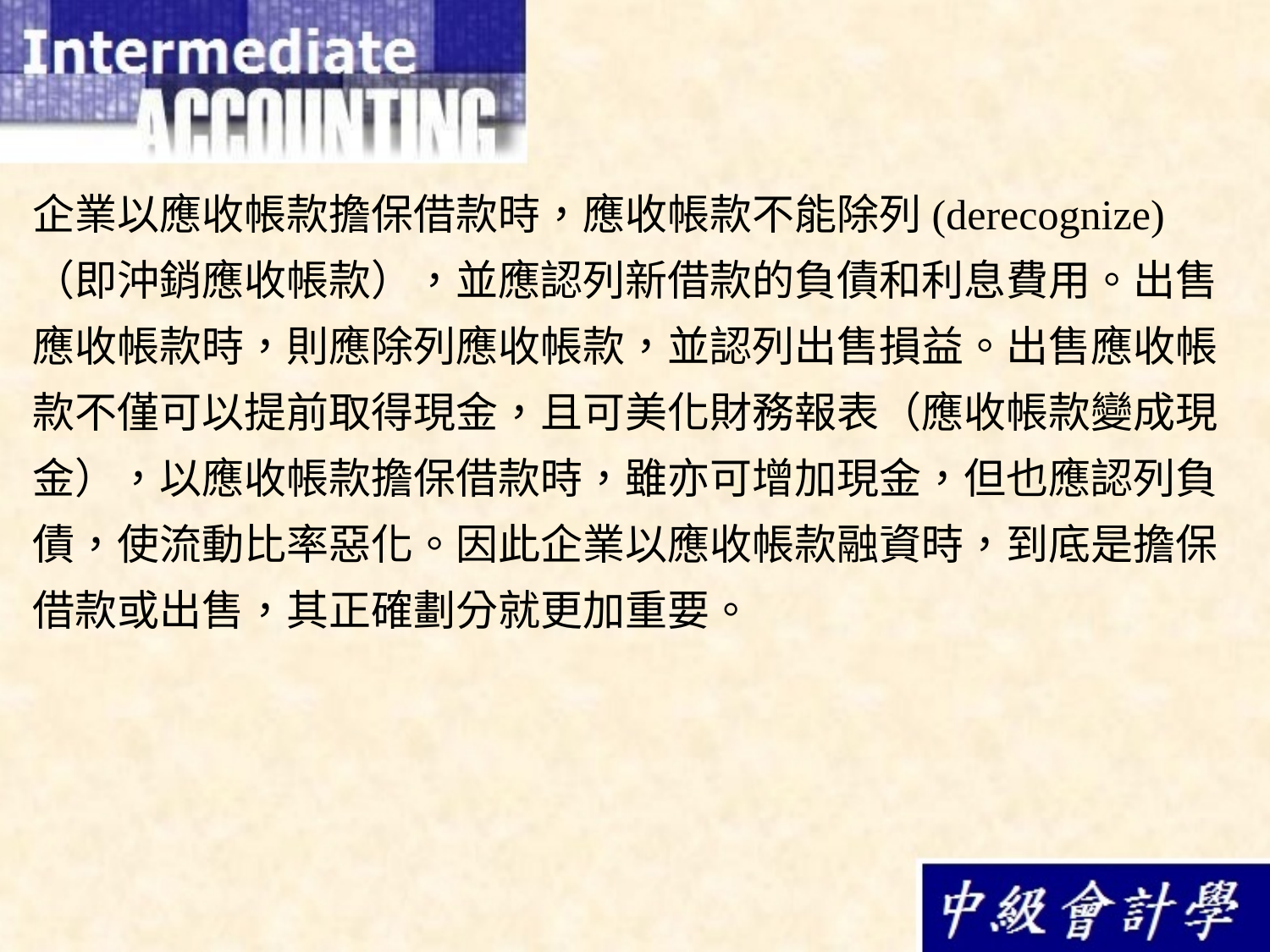

企業以應收帳款擔保借款時，應收帳款不能除列(derecognize)（即沖銷應收帳款），並應認列新借款的負債和利息費用。出售應收帳款時，則應除列應收帳款，並認列出售損益。出售應收帳款不僅可以提前取得現金，且可美化財務報表（應收帳款變成現金），以應收帳款擔保借款時，雖亦可增加現金，但也應認列負債，使流動比率惡化。因此企業以應收帳款融資時，到底是擔保借款或出售，其正確劃分就更加重要。